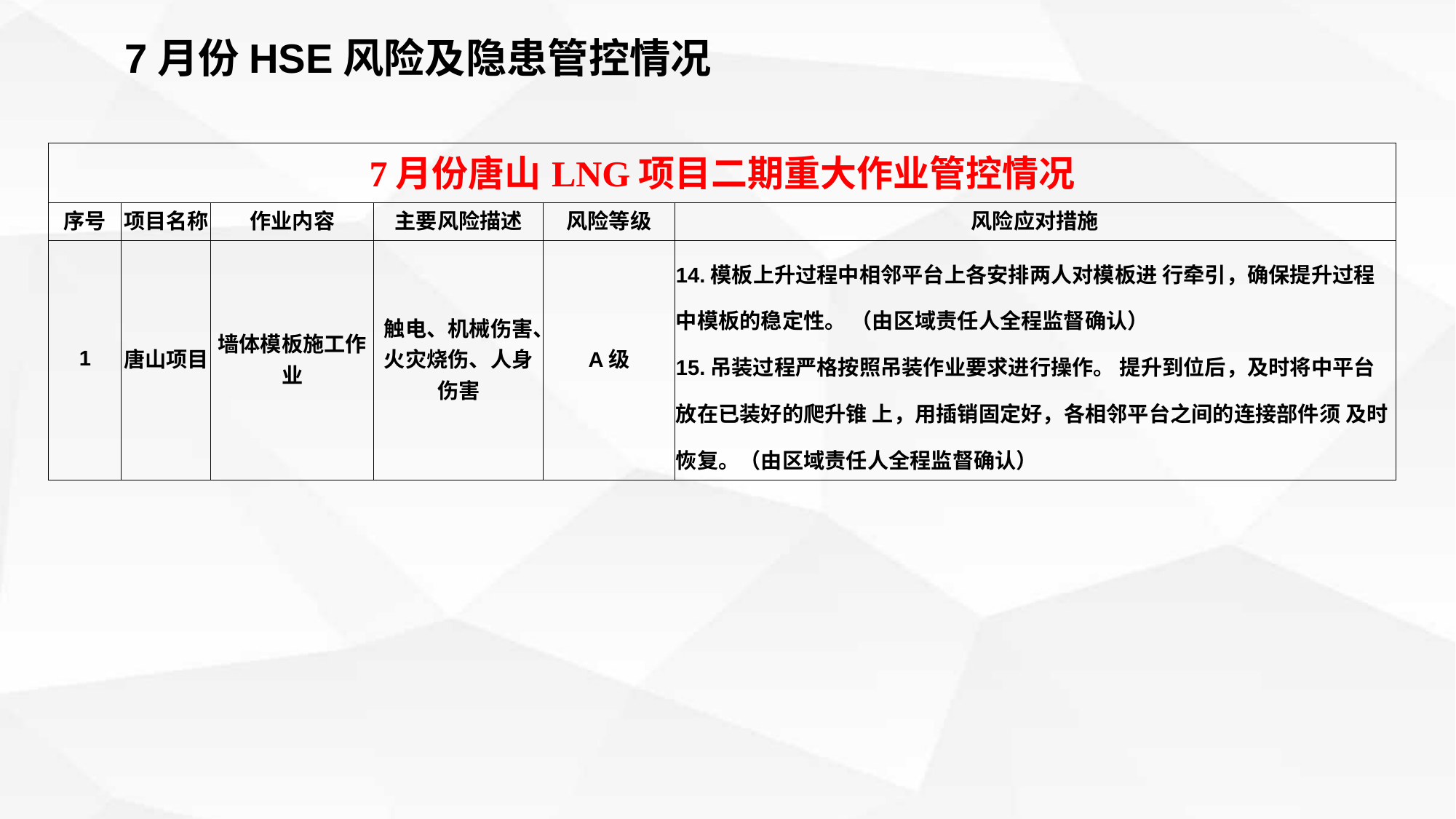

7月份HSE风险及隐患管控情况
| 7月份唐山LNG项目二期重大作业管控情况 |  |  |  |  |  |
| --- | --- | --- | --- | --- | --- |
| 序号 | 项目名称 | 作业内容 | 主要风险描述 | 风险等级 | 风险应对措施 |
| 1 | 唐山项目 | 墙体模板施工作业 | 触电、机械伤害、火灾烧伤、人身伤害 | A级 | 14.模板上升过程中相邻平台上各安排两人对模板进 行牵引，确保提升过程中模板的稳定性。 （由区域责任人全程监督确认） 15.吊装过程严格按照吊装作业要求进行操作。 提升到位后，及时将中平台放在已装好的爬升锥 上，用插销固定好，各相邻平台之间的连接部件须 及时恢复。（由区域责任人全程监督确认） |